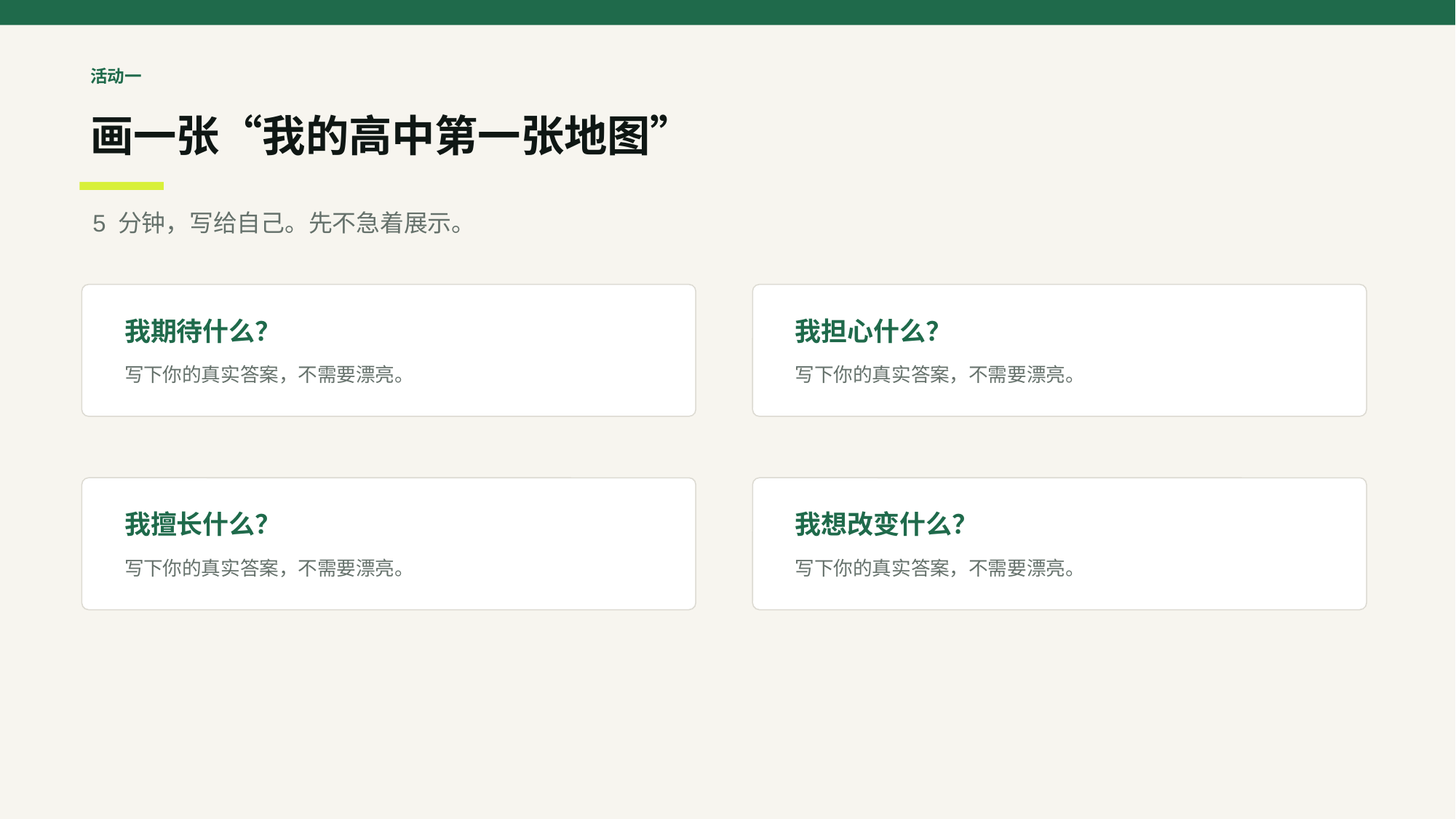

活动一
画一张“我的高中第一张地图”

5 分钟，写给自己。先不急着展示。

我期待什么？
我担心什么？
写下你的真实答案，不需要漂亮。
写下你的真实答案，不需要漂亮。

我擅长什么？
我想改变什么？
写下你的真实答案，不需要漂亮。
写下你的真实答案，不需要漂亮。